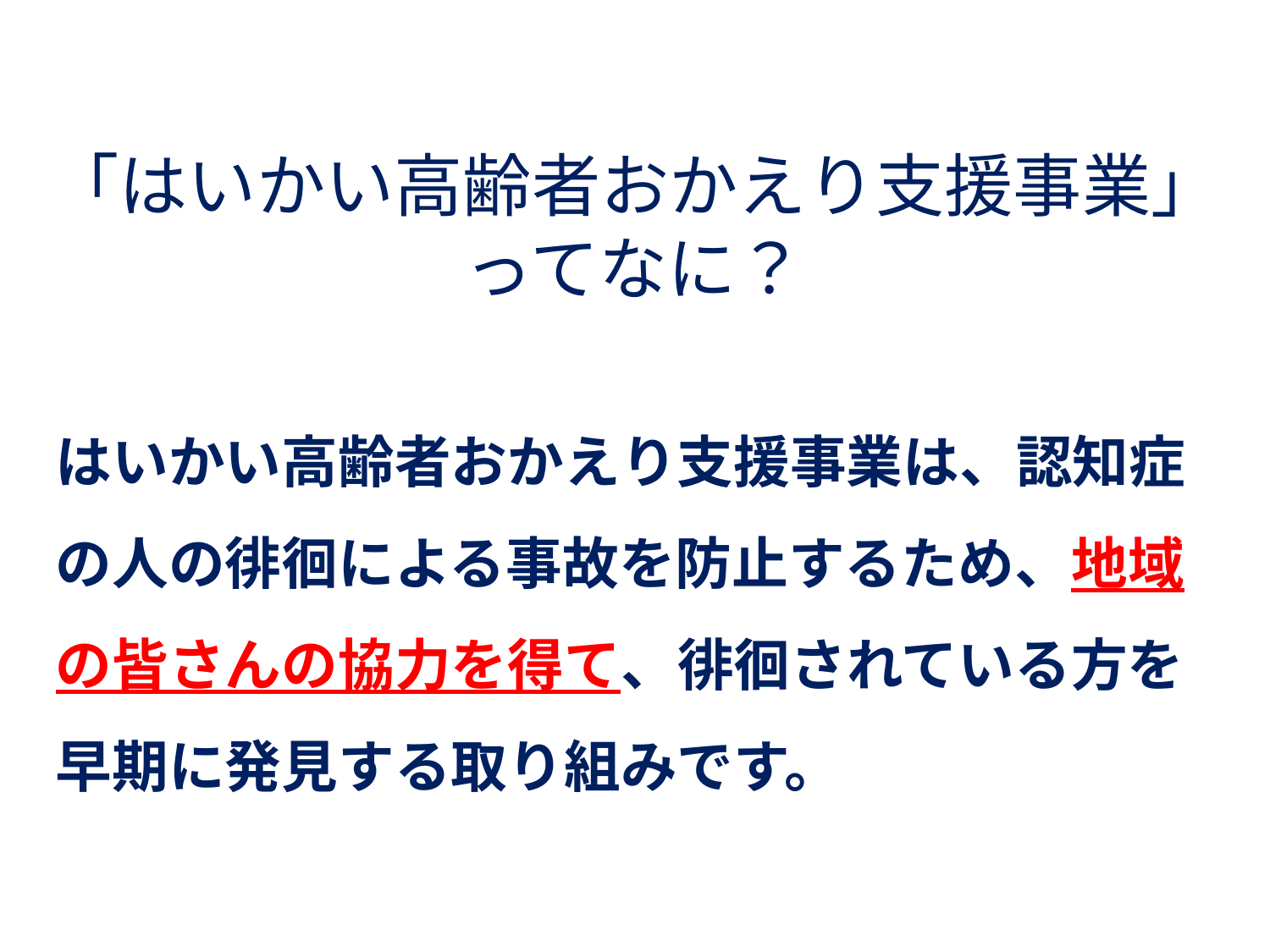

「はいかい高齢者おかえり支援事業」
ってなに？
はいかい高齢者おかえり支援事業は、認知症の人の徘徊による事故を防止するため、地域の皆さんの協力を得て、徘徊されている方を早期に発見する取り組みです。